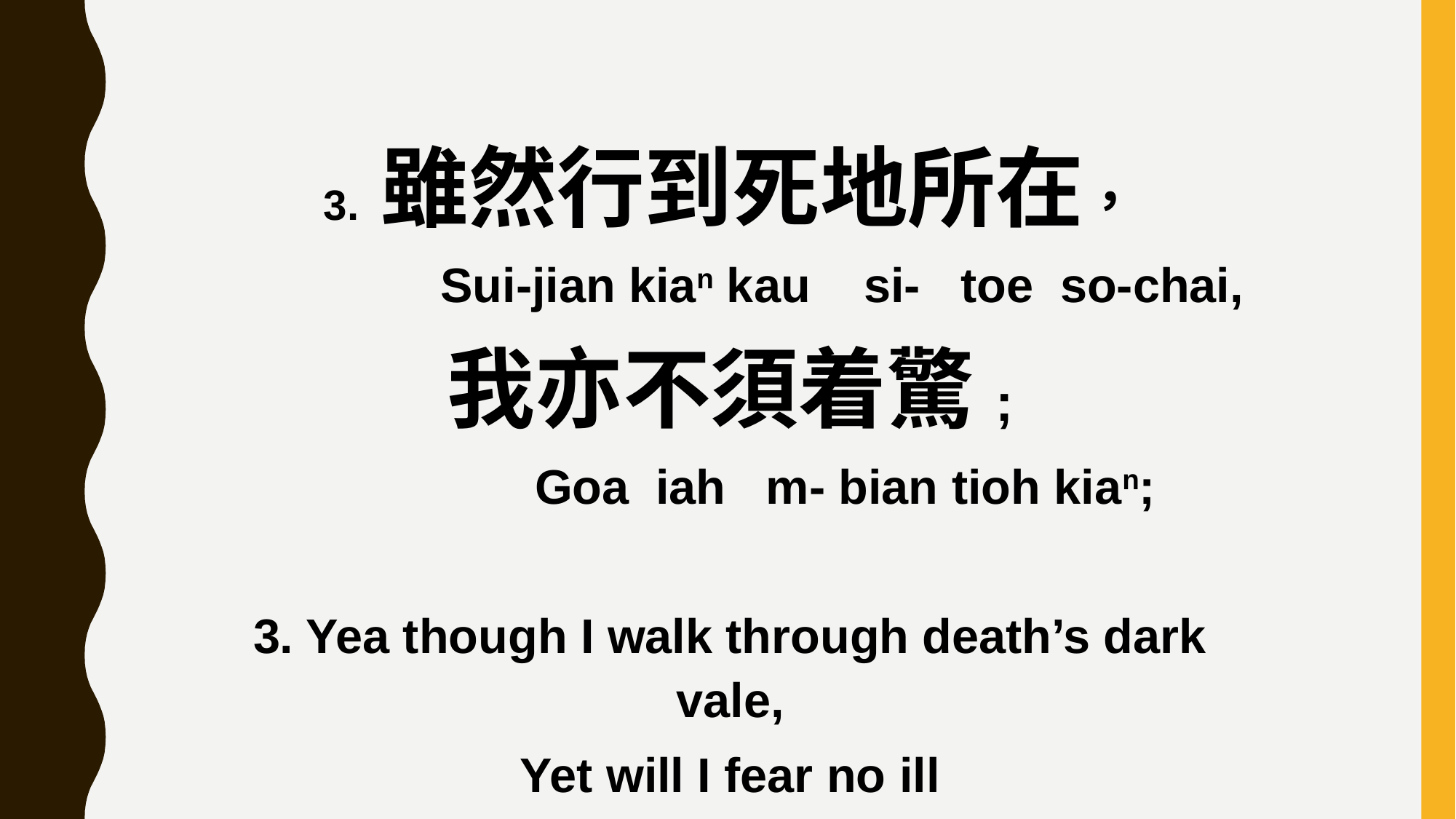

3. 雖然行到死地所在，
                  Sui-jian kian kau    si-   toe  so-chai,
我亦不須着驚;
                         Goa  iah   m- bian tioh kian;

3. Yea though I walk through death’s dark vale,
Yet will I fear no ill